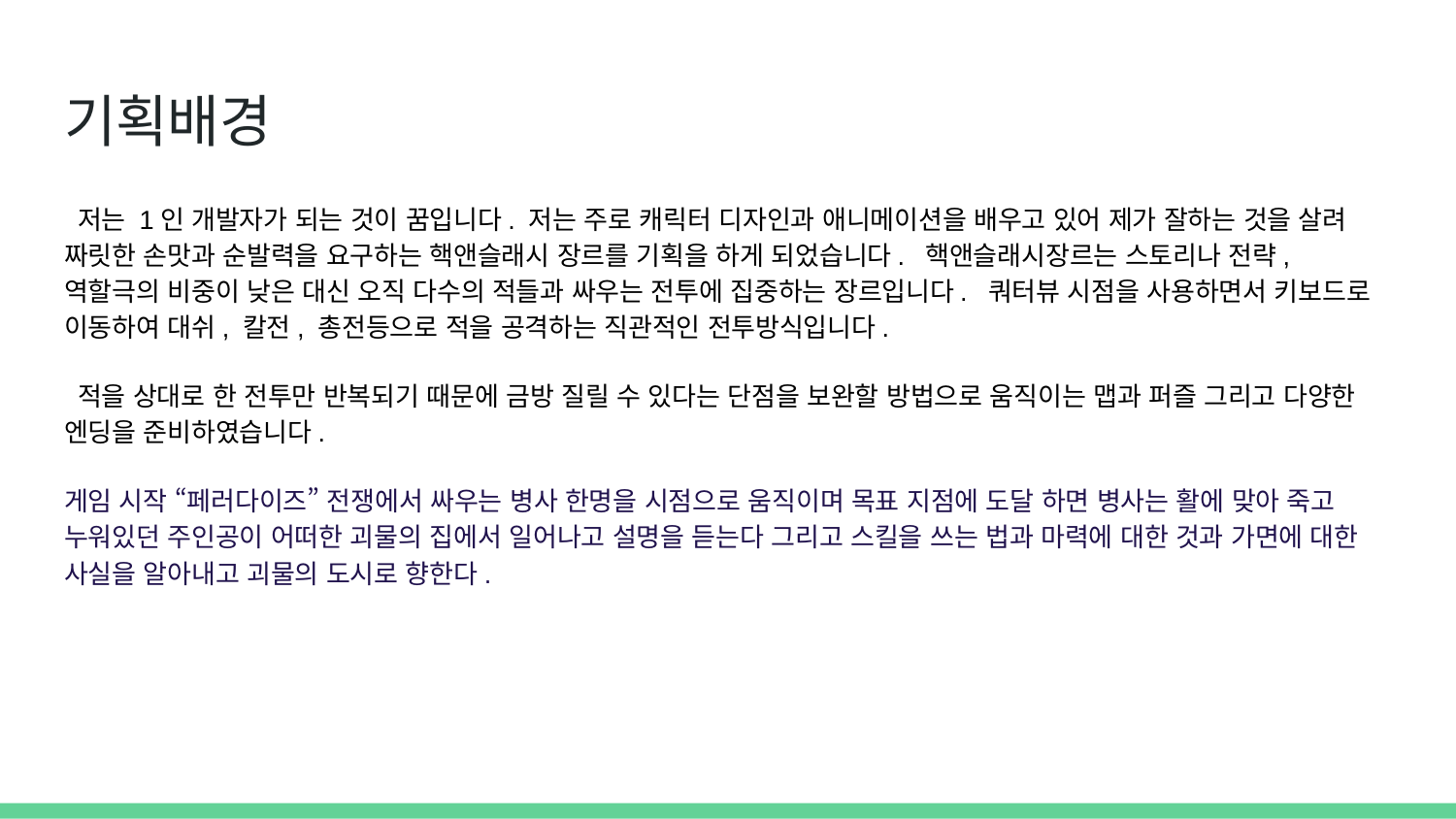

# 기획배경
 저는 1인 개발자가 되는 것이 꿈입니다. 저는 주로 캐릭터 디자인과 애니메이션을 배우고 있어 제가 잘하는 것을 살려 짜릿한 손맛과 순발력을 요구하는 핵앤슬래시 장르를 기획을 하게 되었습니다.  핵앤슬래시장르는 스토리나 전략, 역할극의 비중이 낮은 대신 오직 다수의 적들과 싸우는 전투에 집중하는 장르입니다.  쿼터뷰 시점을 사용하면서 키보드로 이동하여 대쉬, 칼전, 총전등으로 적을 공격하는 직관적인 전투방식입니다.
 적을 상대로 한 전투만 반복되기 때문에 금방 질릴 수 있다는 단점을 보완할 방법으로 움직이는 맵과 퍼즐 그리고 다양한 엔딩을 준비하였습니다.
게임 시작 “페러다이즈” 전쟁에서 싸우는 병사 한명을 시점으로 움직이며 목표 지점에 도달 하면 병사는 활에 맞아 죽고 누워있던 주인공이 어떠한 괴물의 집에서 일어나고 설명을 듣는다 그리고 스킬을 쓰는 법과 마력에 대한 것과 가면에 대한 사실을 알아내고 괴물의 도시로 향한다.